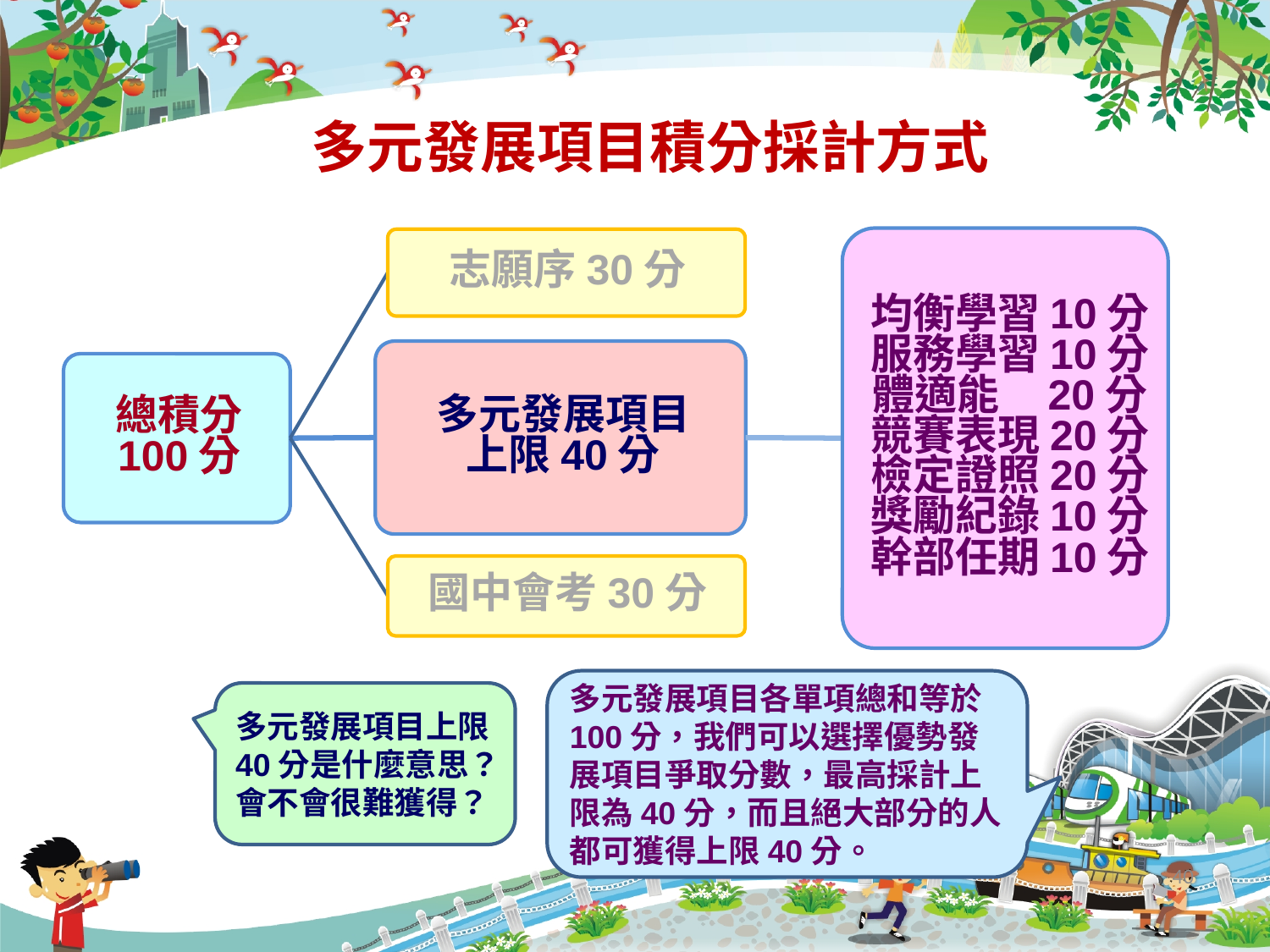

# 多元發展項目積分採計方式
總積分
100分

多元發展項目
上限40分

均衡學習10分
服務學習10分
體適能    20分
競賽表現20分
檢定證照20分
獎勵紀錄10分
幹部任期10分

志願序30分

國中會考30分
多元發展項目各單項總和等於100分，我們可以選擇優勢發展項目爭取分數，最高採計上限為40分，而且絕大部分的人都可獲得上限40分。
多元發展項目上限40分是什麼意思？會不會很難獲得？
40